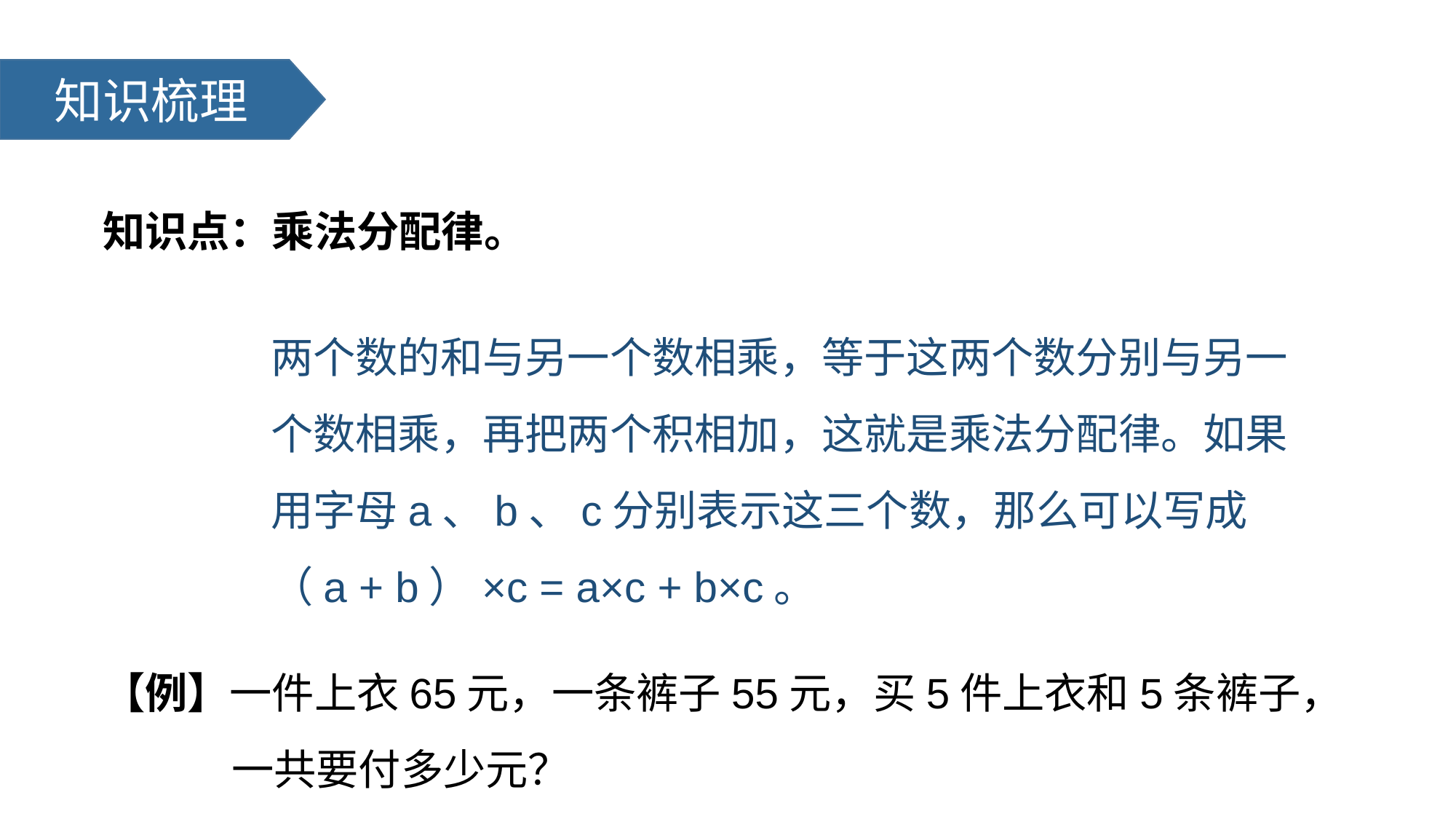

知识梳理
知识点：乘法分配律。
两个数的和与另一个数相乘，等于这两个数分别与另一个数相乘，再把两个积相加，这就是乘法分配律。如果用字母a、b、c分别表示这三个数，那么可以写成（a + b）×c = a×c + b×c。
【例】一件上衣65元，一条裤子55元，买5件上衣和5条裤子，一共要付多少元？